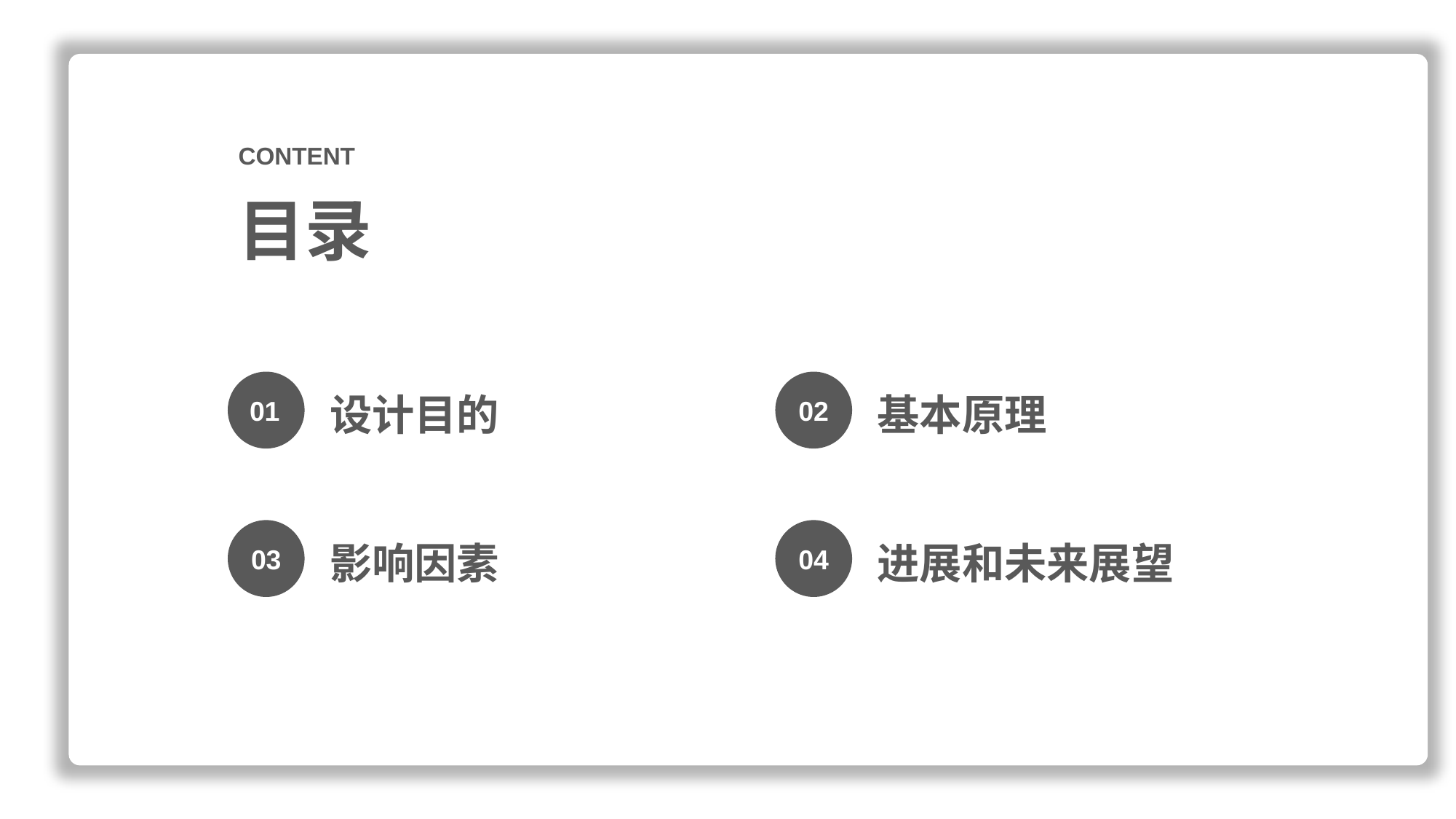

CONTENT
目录
01
02
设计目的
基本原理
03
04
影响因素
进展和未来展望